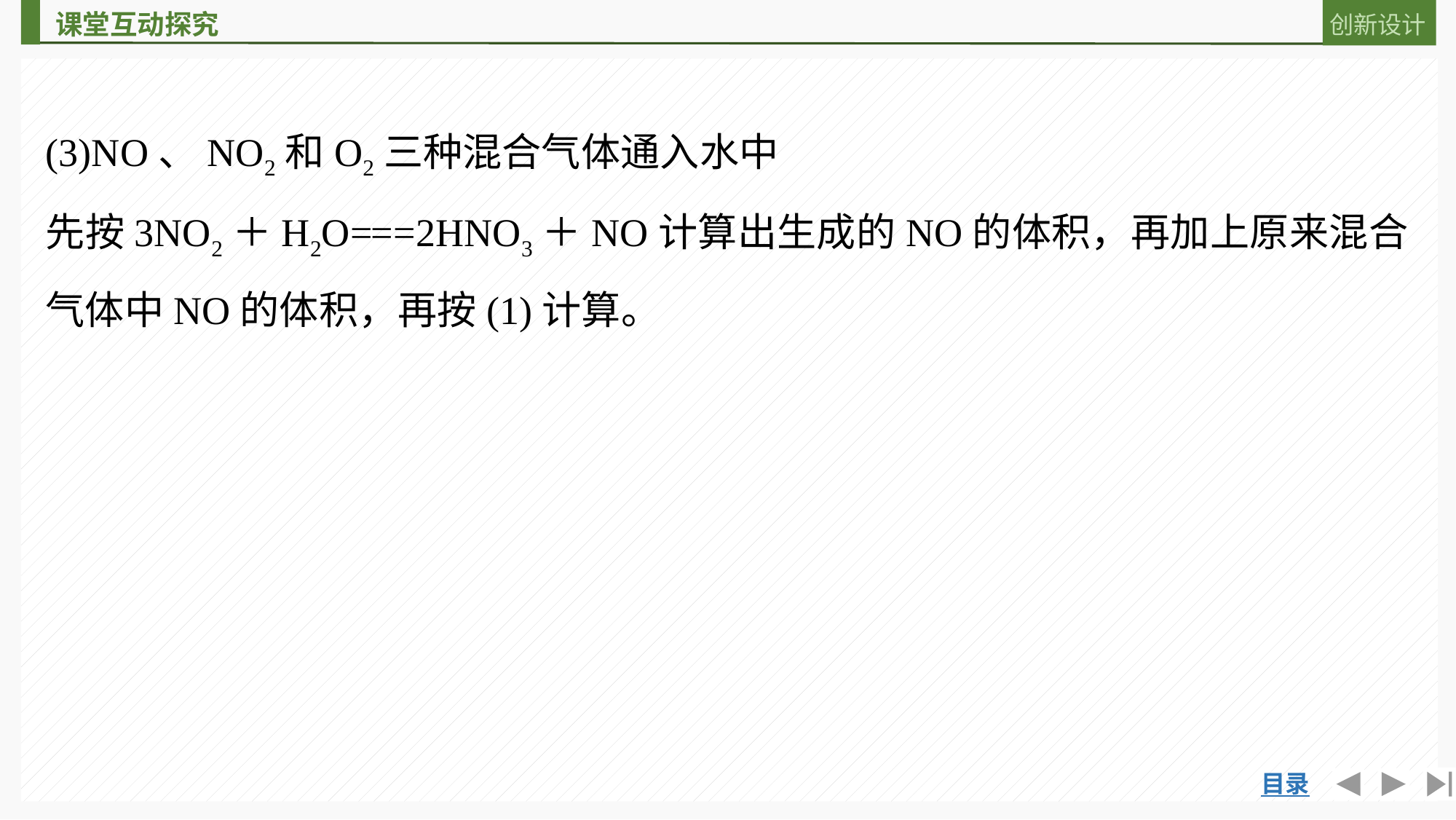

(3)NO、NO2和O2三种混合气体通入水中
先按3NO2＋H2O===2HNO3＋NO计算出生成的NO的体积，再加上原来混合气体中NO的体积，再按(1)计算。